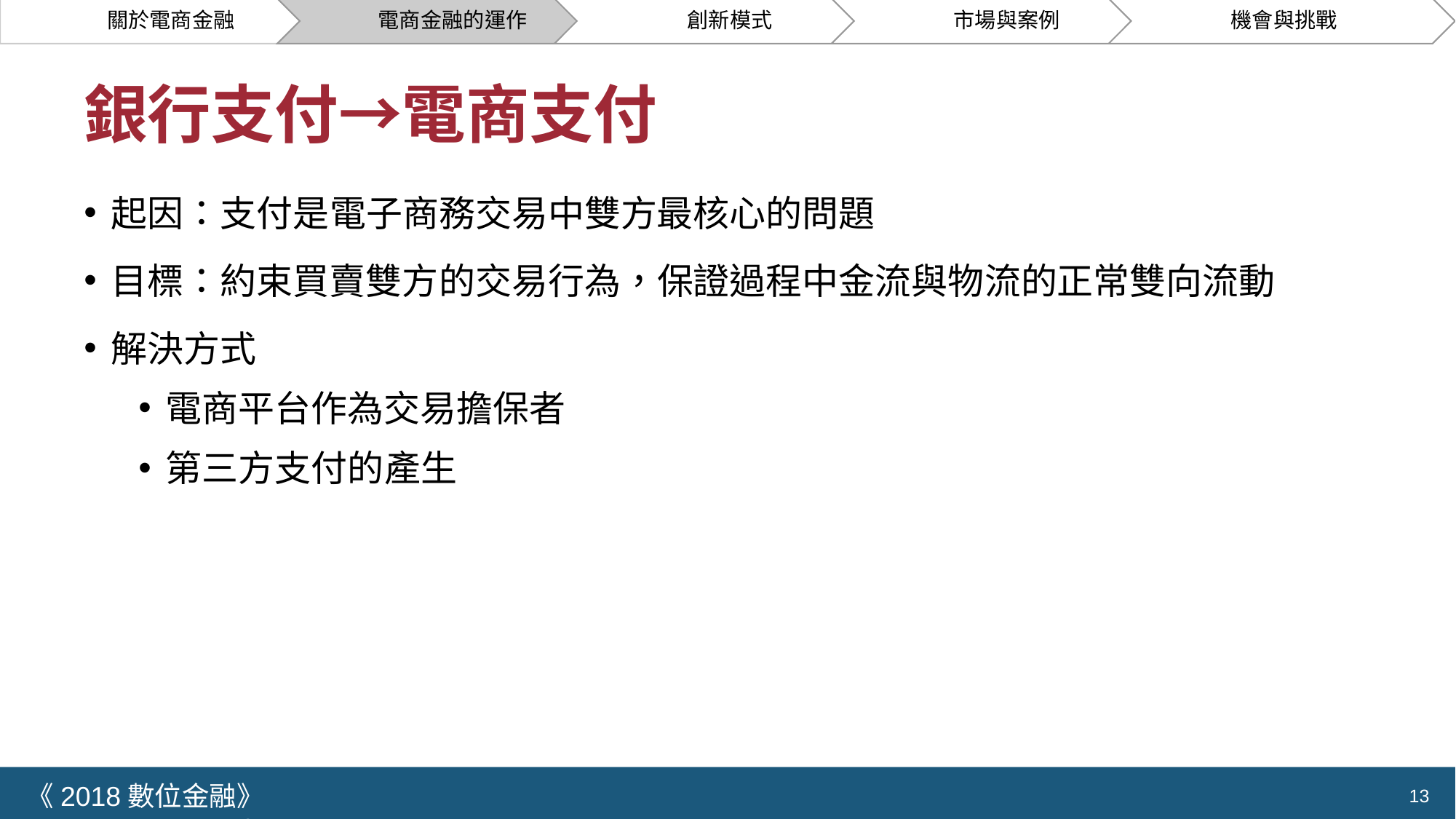

關於電商金融
電商金融的運作
創新模式
市場與案例
機會與挑戰
# 銀行支付→電商支付
起因：支付是電子商務交易中雙方最核心的問題
目標：約束買賣雙方的交易行為，保證過程中金流與物流的正常雙向流動
解決方式
電商平台作為交易擔保者
第三方支付的產生
《2018數位金融》                                                                                                                                             	NCTU.IIM.IEBI Lab
13